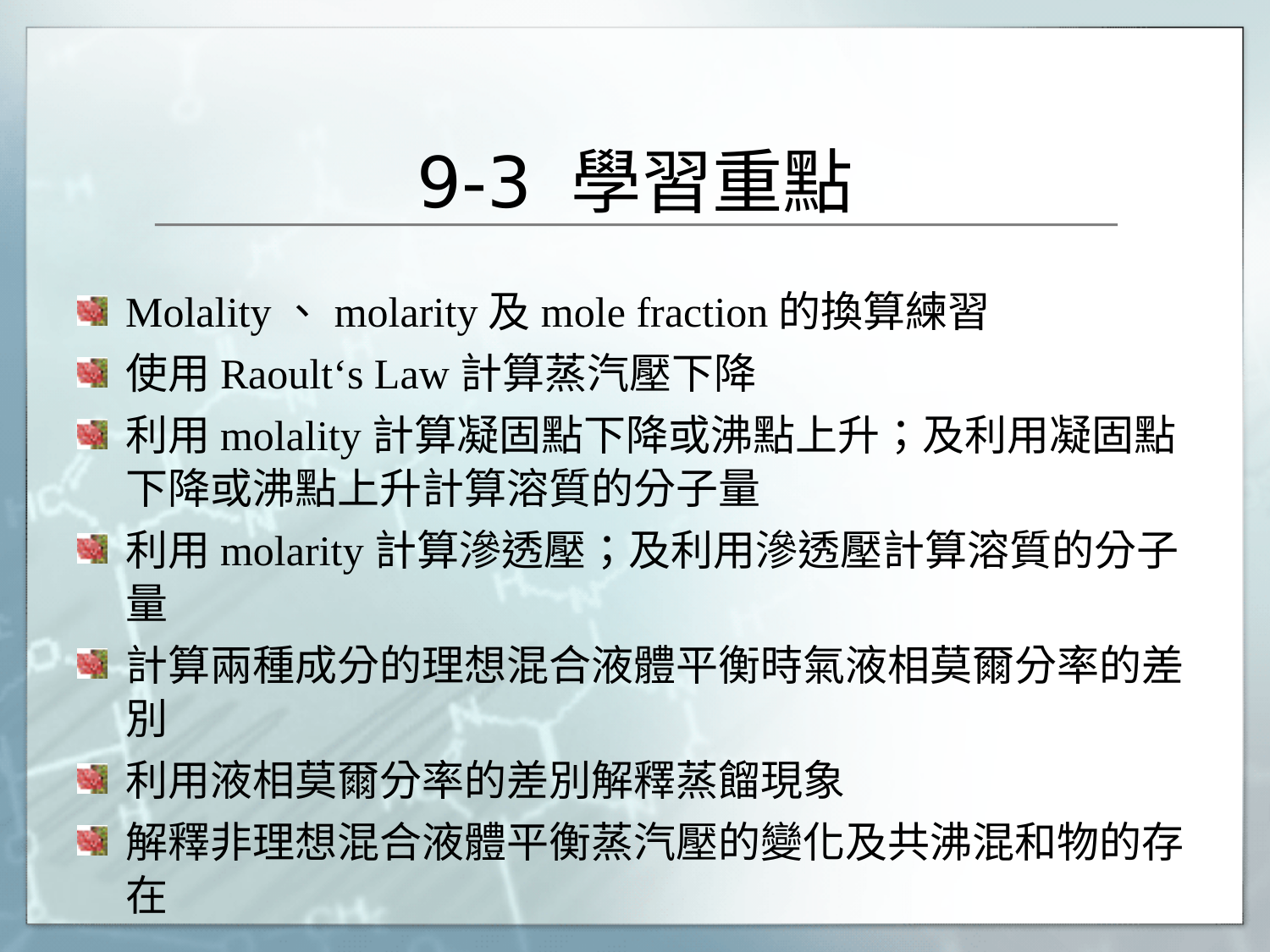

# 9-3 學習重點
Molality、molarity及mole fraction的換算練習
使用Raoult‘s Law計算蒸汽壓下降
利用molality計算凝固點下降或沸點上升；及利用凝固點下降或沸點上升計算溶質的分子量
利用molarity計算滲透壓；及利用滲透壓計算溶質的分子量
計算兩種成分的理想混合液體平衡時氣液相莫爾分率的差別
利用液相莫爾分率的差別解釋蒸餾現象
解釋非理想混合液體平衡蒸汽壓的變化及共沸混和物的存在